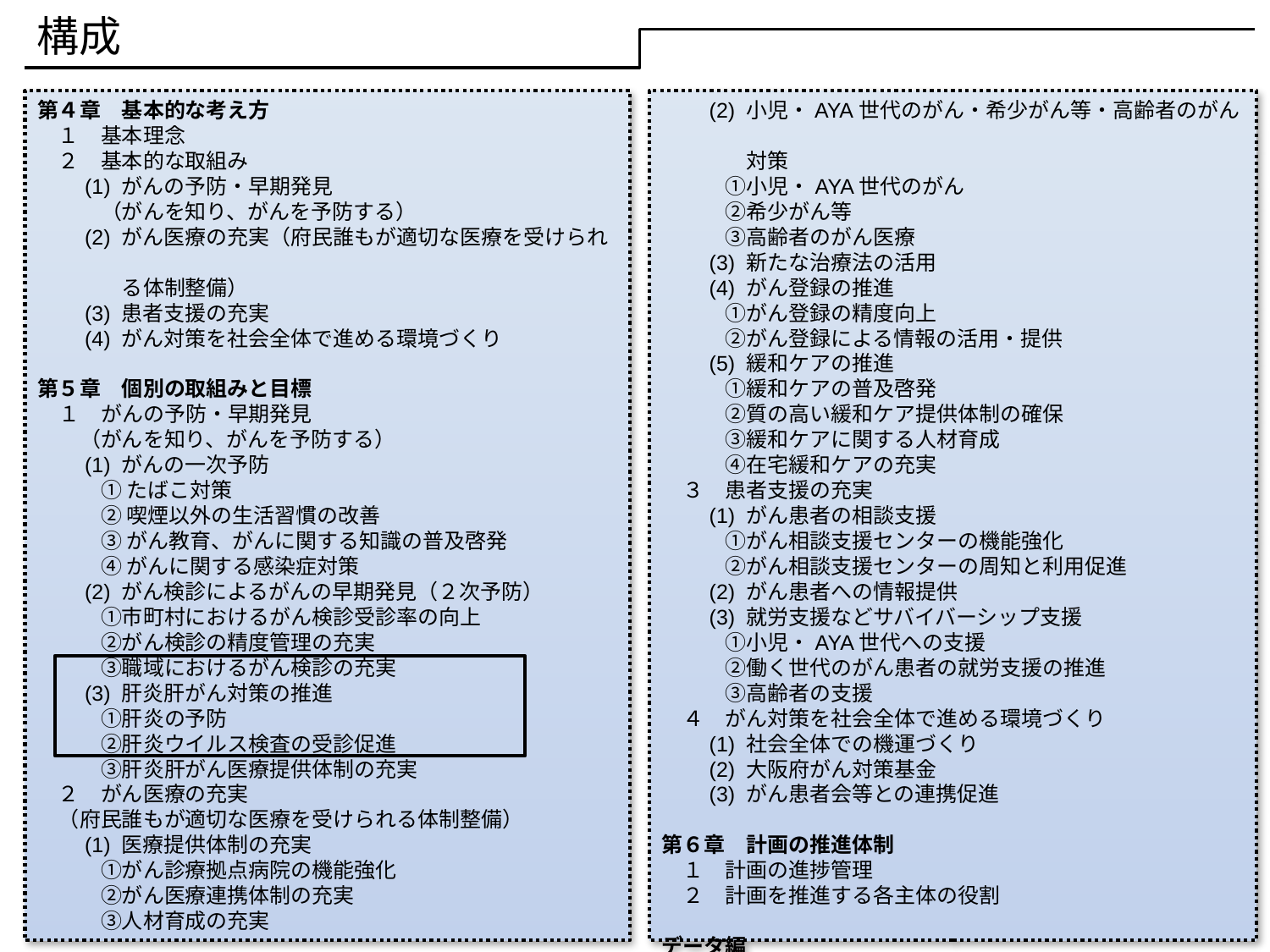

構成
第４章　基本的な考え方
　１　基本理念
　２　基本的な取組み
　　(1) がんの予防・早期発見
　　　（がんを知り、がんを予防する）
　　(2) がん医療の充実（府民誰もが適切な医療を受けられ
　　　　る体制整備）
　　(3) 患者支援の充実
　　(4) がん対策を社会全体で進める環境づくり

第５章　個別の取組みと目標
　１　がんの予防・早期発見
　　（がんを知り、がんを予防する）
　　(1) がんの一次予防
　　　① たばこ対策
　　　② 喫煙以外の生活習慣の改善
　　　③ がん教育、がんに関する知識の普及啓発
　　　④ がんに関する感染症対策
　　(2) がん検診によるがんの早期発見（２次予防）
　　　①市町村におけるがん検診受診率の向上
　　　②がん検診の精度管理の充実
　　　③職域におけるがん検診の充実
　　(3) 肝炎肝がん対策の推進
　　　①肝炎の予防
　　　②肝炎ウイルス検査の受診促進
　　　③肝炎肝がん医療提供体制の充実
　２　がん医療の充実
　（府民誰もが適切な医療を受けられる体制整備）
　　(1) 医療提供体制の充実
　　　①がん診療拠点病院の機能強化
　　　②がん医療連携体制の充実
　　　③人材育成の充実

　　(2) 小児・AYA世代のがん・希少がん等・高齢者のがん
　　　　対策
　　　①小児・AYA世代のがん
　　　②希少がん等
　　　③高齢者のがん医療
　　(3) 新たな治療法の活用
　　(4) がん登録の推進
　　　①がん登録の精度向上
　　　②がん登録による情報の活用・提供
　　(5) 緩和ケアの推進
　　　①緩和ケアの普及啓発
　　　②質の高い緩和ケア提供体制の確保
　　　③緩和ケアに関する人材育成
　　　④在宅緩和ケアの充実
　３　患者支援の充実
　　(1) がん患者の相談支援
　　　①がん相談支援センターの機能強化
　　　②がん相談支援センターの周知と利用促進
　　(2) がん患者への情報提供
　　(3) 就労支援などサバイバーシップ支援
　　　①小児・AYA世代への支援
　　　②働く世代のがん患者の就労支援の推進
　　　③高齢者の支援
　４　がん対策を社会全体で進める環境づくり
　　(1) 社会全体での機運づくり
　　(2) 大阪府がん対策基金
　　(3) がん患者会等との連携促進

第６章　計画の推進体制
　１　計画の進捗管理
　２　計画を推進する各主体の役割

データ編

4